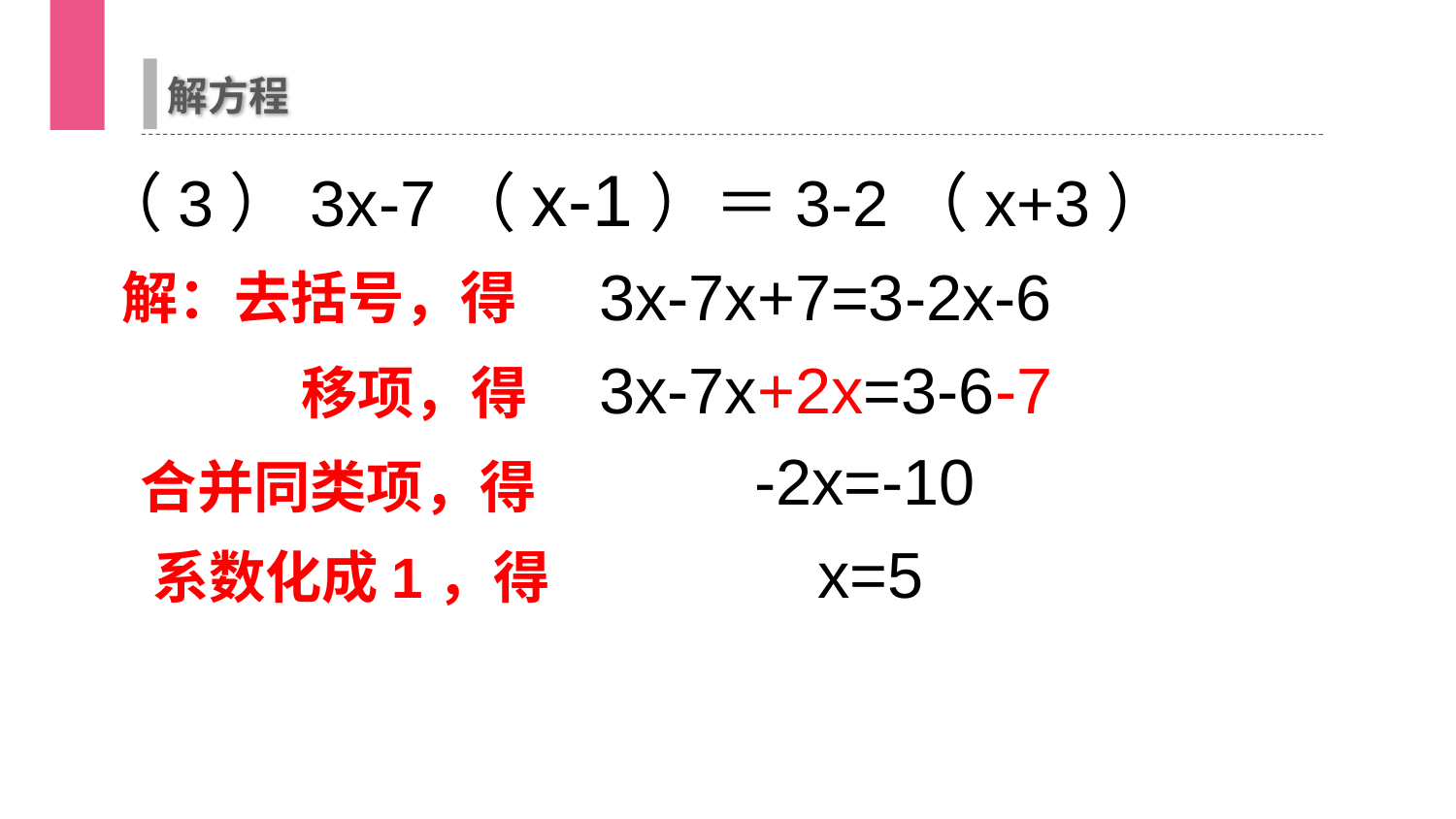

解方程
（3）3x-7（x-1）＝3-2（x+3）
3x-7x+7=3-2x-6
解：去括号，得
3x-7x+2x=3-6-7
移项，得

-2x=-10
 合并同类项，得
x=5
系数化成1，得